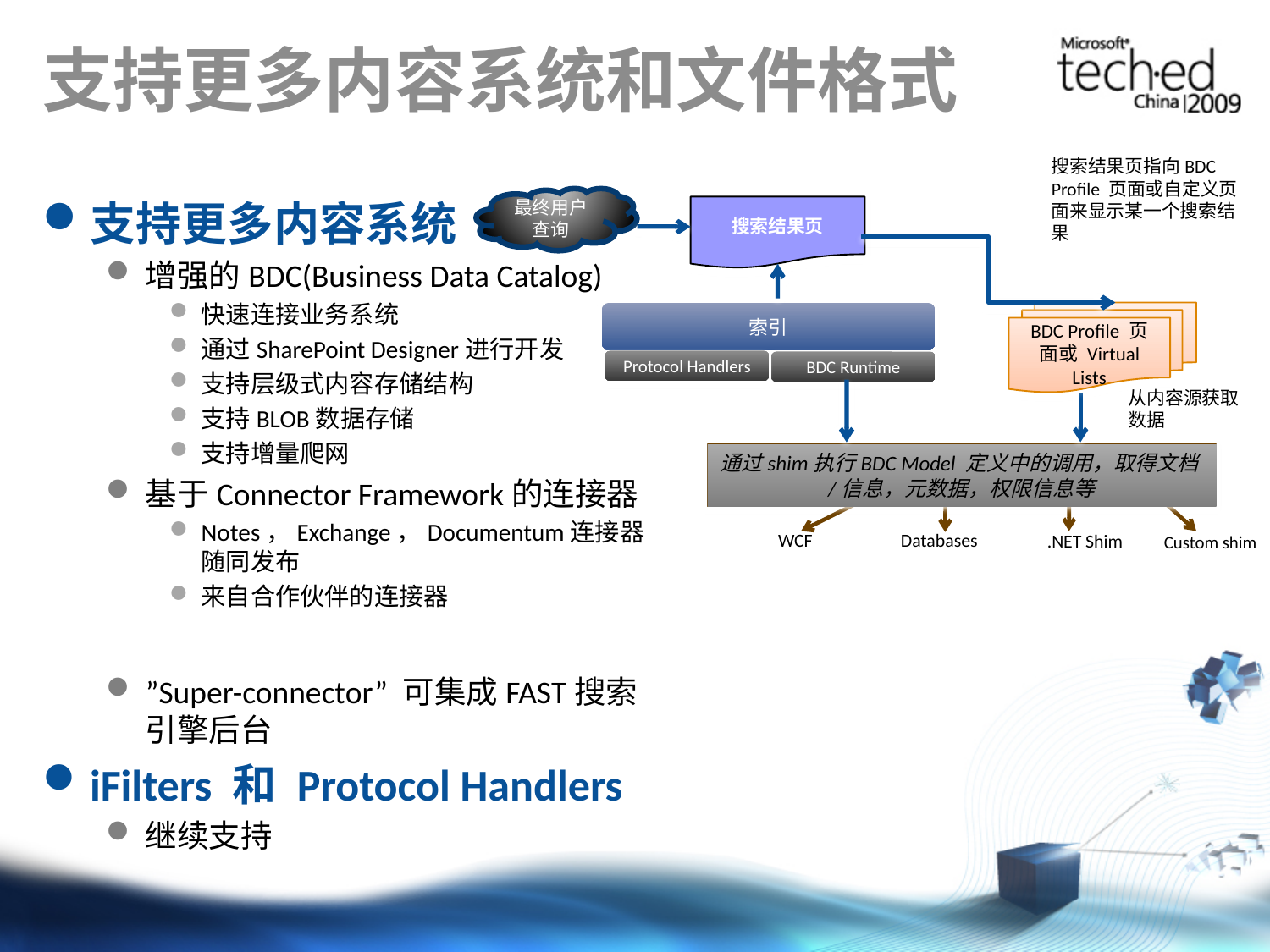

# 支持更多内容系统和文件格式
搜索结果页指向BDC Profile 页面或自定义页面来显示某一个搜索结果
最终用户查询
搜索结果页
索引
BDC Profile 页面或 Virtual Lists
BDC Runtime
通过shim执行BDC Model 定义中的调用，取得文档/信息，元数据，权限信息等
Databases
            WCF
    .NET Shim

Custom shim
从内容源获取数据
Protocol Handlers
支持更多内容系统
增强的BDC(Business Data Catalog)
快速连接业务系统
通过SharePoint Designer进行开发
支持层级式内容存储结构
支持BLOB数据存储
支持增量爬网
基于Connector Framework的连接器
Notes，Exchange，Documentum连接器随同发布
来自合作伙伴的连接器

”Super-connector” 可集成FAST搜索引擎后台
iFilters 和 Protocol Handlers
继续支持